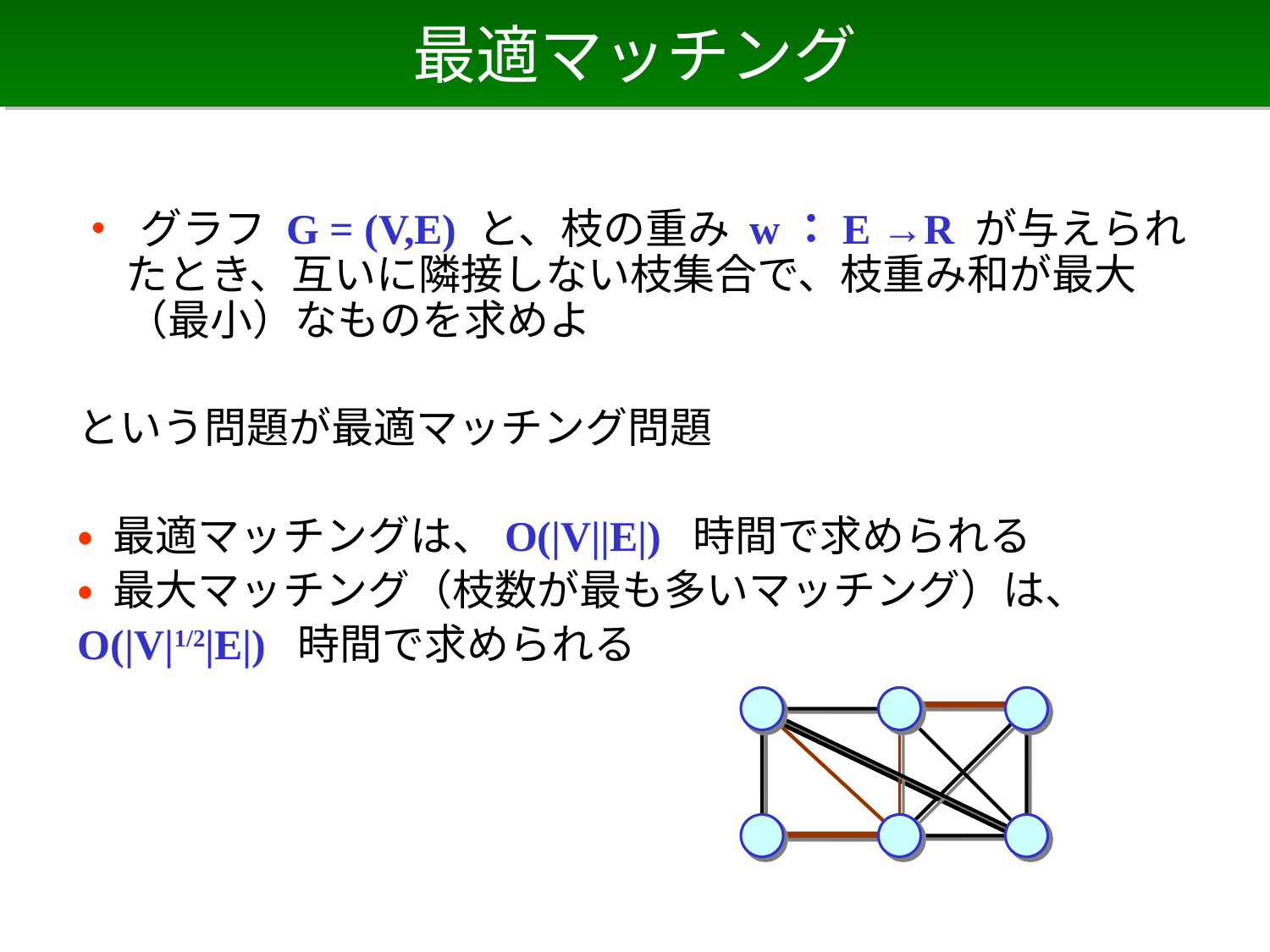

# 最適マッチング
• グラフ G = (V,E) と、枝の重み w：E →R が与えられたとき、互いに隣接しない枝集合で、枝重み和が最大（最小）なものを求めよ

という問題が最適マッチング問題

• 最適マッチングは、O(|V||E|)  時間で求められる
• 最大マッチング（枝数が最も多いマッチング）は、
O(|V|1/2|E|)  時間で求められる